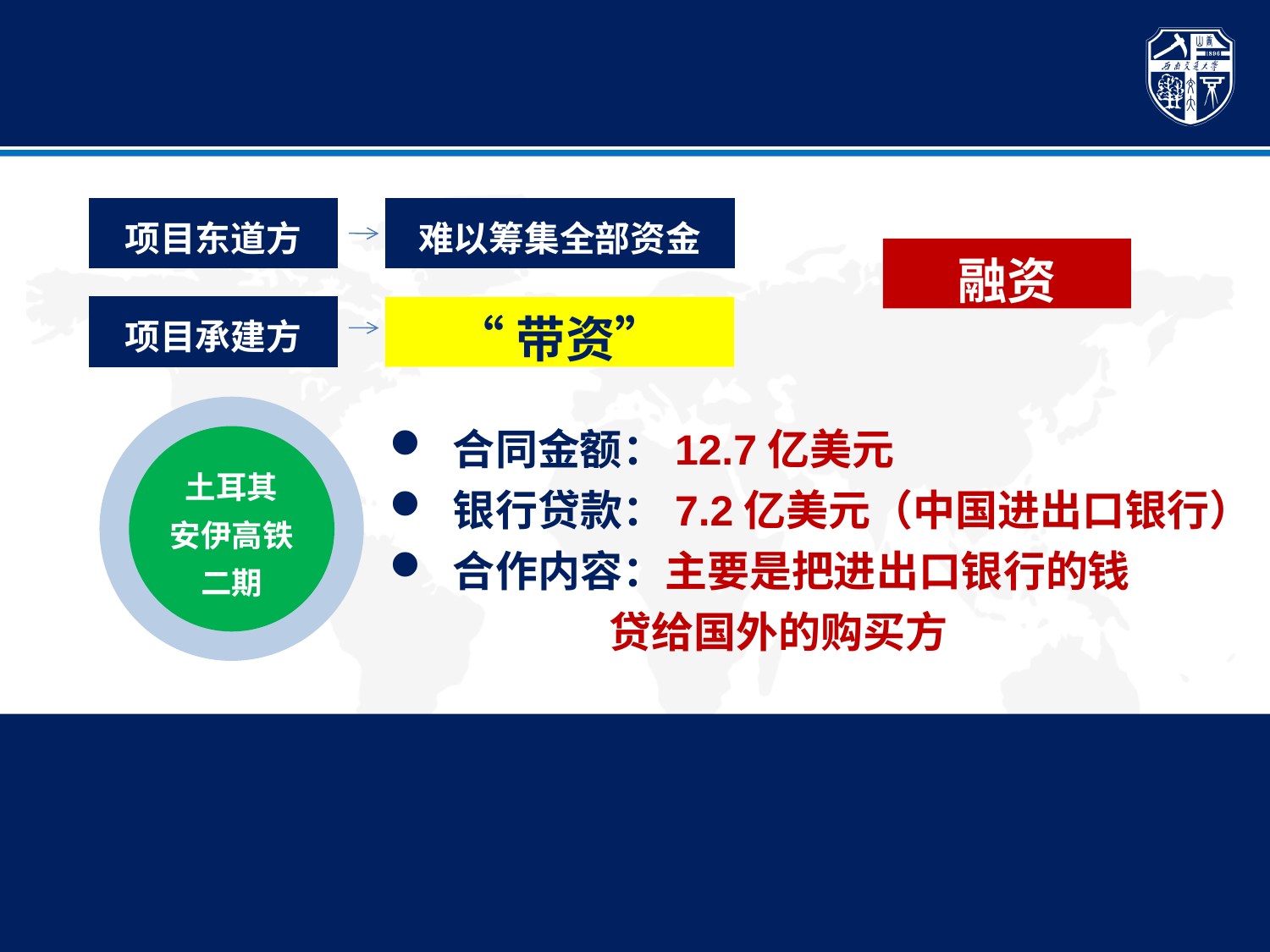

6.   铁路资金需求巨大，亟待突破投融资瓶颈
项目东道方
难以筹集全部资金
融资
项目承建方
“带资”

合同金额：12.7亿美元
银行贷款：7.2亿美元（中国进出口银行）
合作内容：主要是把进出口银行的钱
                      贷给国外的购买方
土耳其
安伊高铁二期

如果中国高铁“走出去”都采用这种方式
资金的压力将足以把中国高铁压垮
即使压不跨，融巨资投资高铁的风险也极大
（如：莫斯科—喀山高铁，以及以货易货模式等）